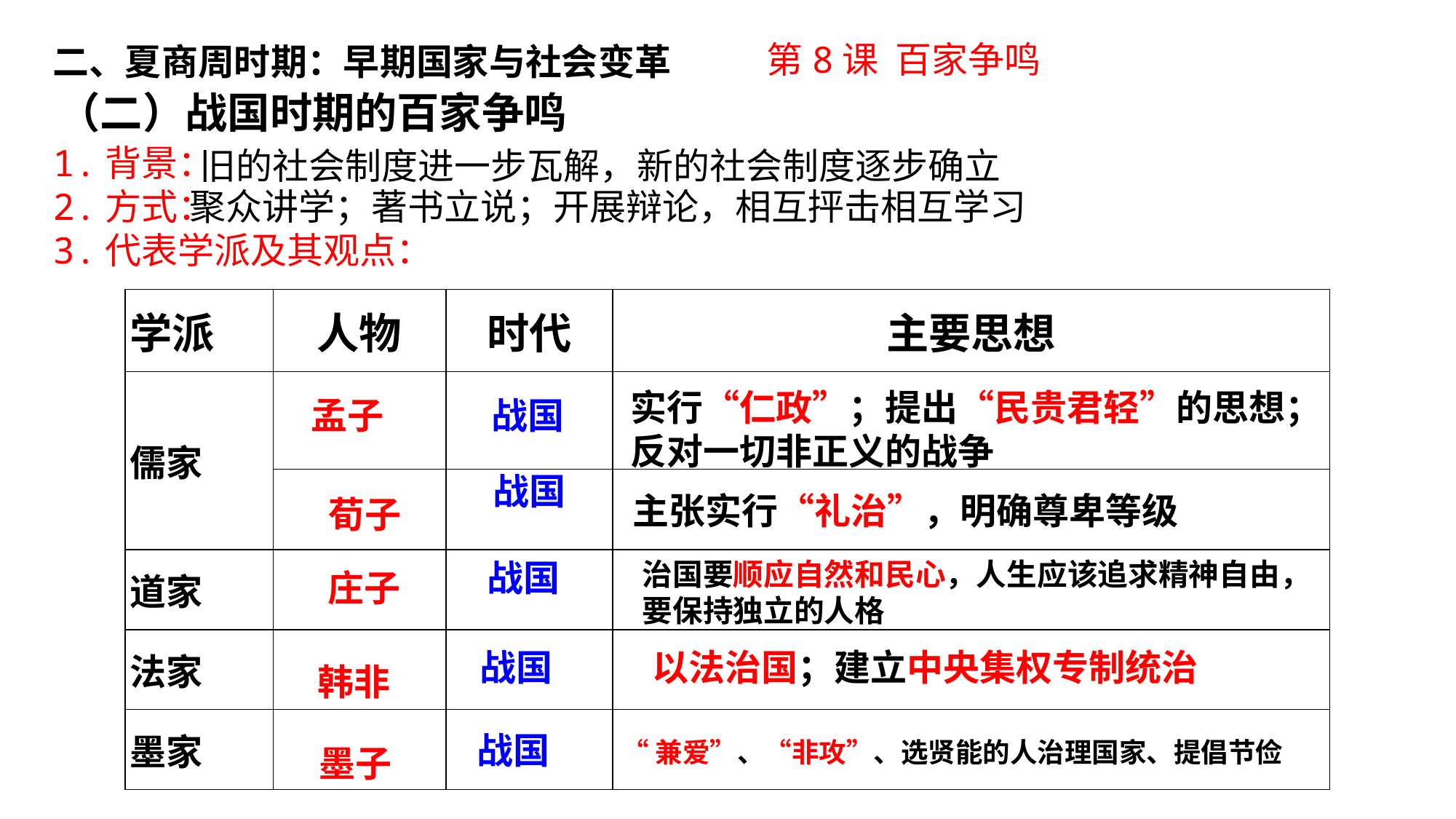

第8课  百家争鸣
二、夏商周时期：早期国家与社会变革
（二）战国时期的百家争鸣
1.背景：
2.方式：
3.代表学派及其观点：
旧的社会制度进一步瓦解，新的社会制度逐步确立
聚众讲学；著书立说；开展辩论，相互抨击相互学习
| 学派 | 人物 | 时代 | 主要思想 |
| --- | --- | --- | --- |
| 儒家 |  |  |  |
|  |  |  |  |
| 道家 |  |  |  |
| 法家 |  |  |  |
| 墨家 |  |  |  |
实行“仁政”；提出“民贵君轻”的思想；反对一切非正义的战争
孟子
战国

战国
主张实行“礼治”，明确尊卑等级
荀子
战国
治国要顺应自然和民心，人生应该追求精神自由，要保持独立的人格
庄子
战国
以法治国；建立中央集权专制统治
韩非
战国
“兼爱”、“非攻”、选贤能的人治理国家、提倡节俭
墨子